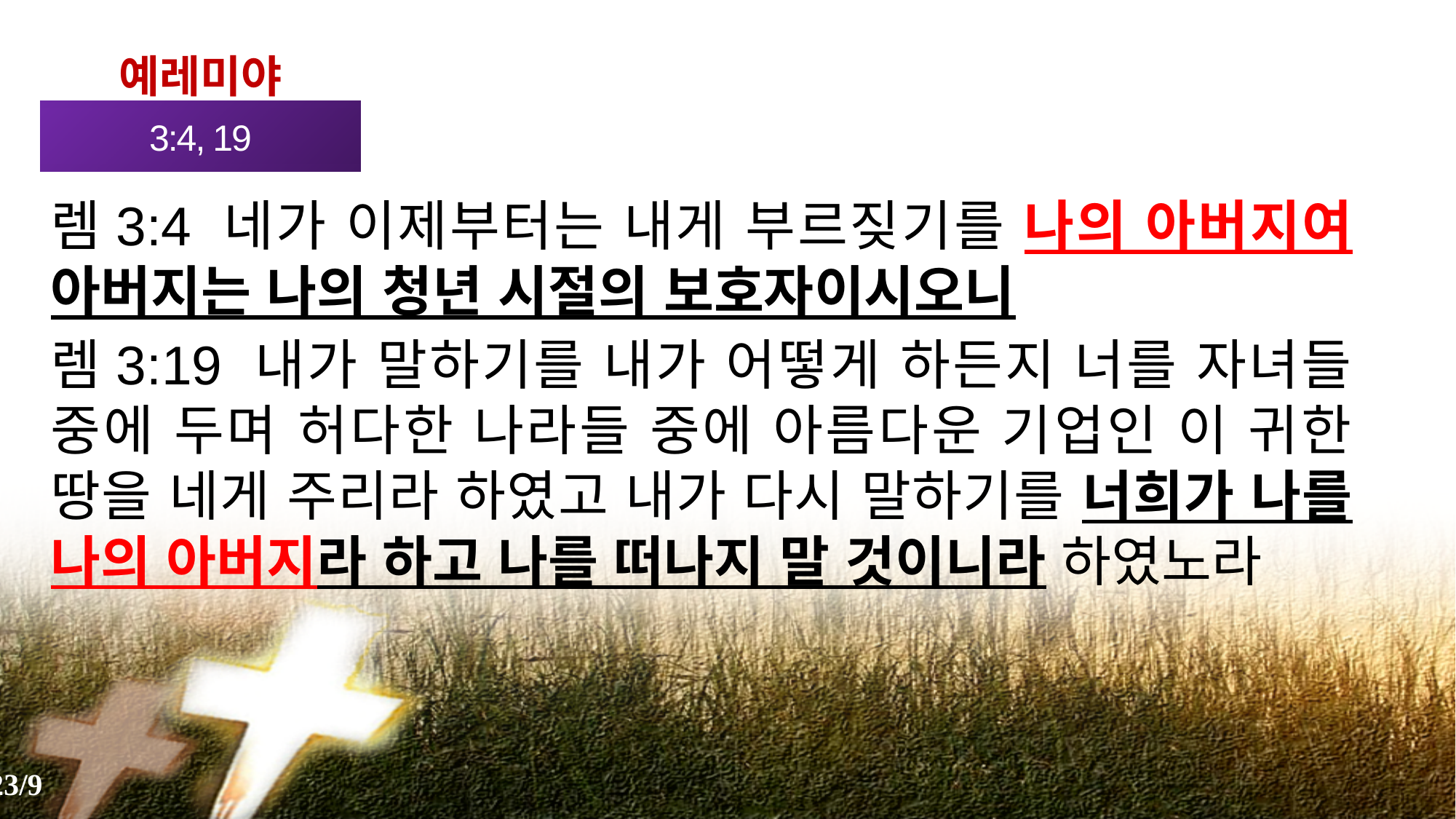

예레미야

3:4, 19
렘3:4 네가 이제부터는 내게 부르짖기를 나의 아버지여 아버지는 나의 청년 시절의 보호자이시오니
렘3:19 내가 말하기를 내가 어떻게 하든지 너를 자녀들 중에 두며 허다한 나라들 중에 아름다운 기업인 이 귀한 땅을 네게 주리라 하였고 내가 다시 말하기를 너희가 나를 나의 아버지라 하고 나를 떠나지 말 것이니라 하였노라